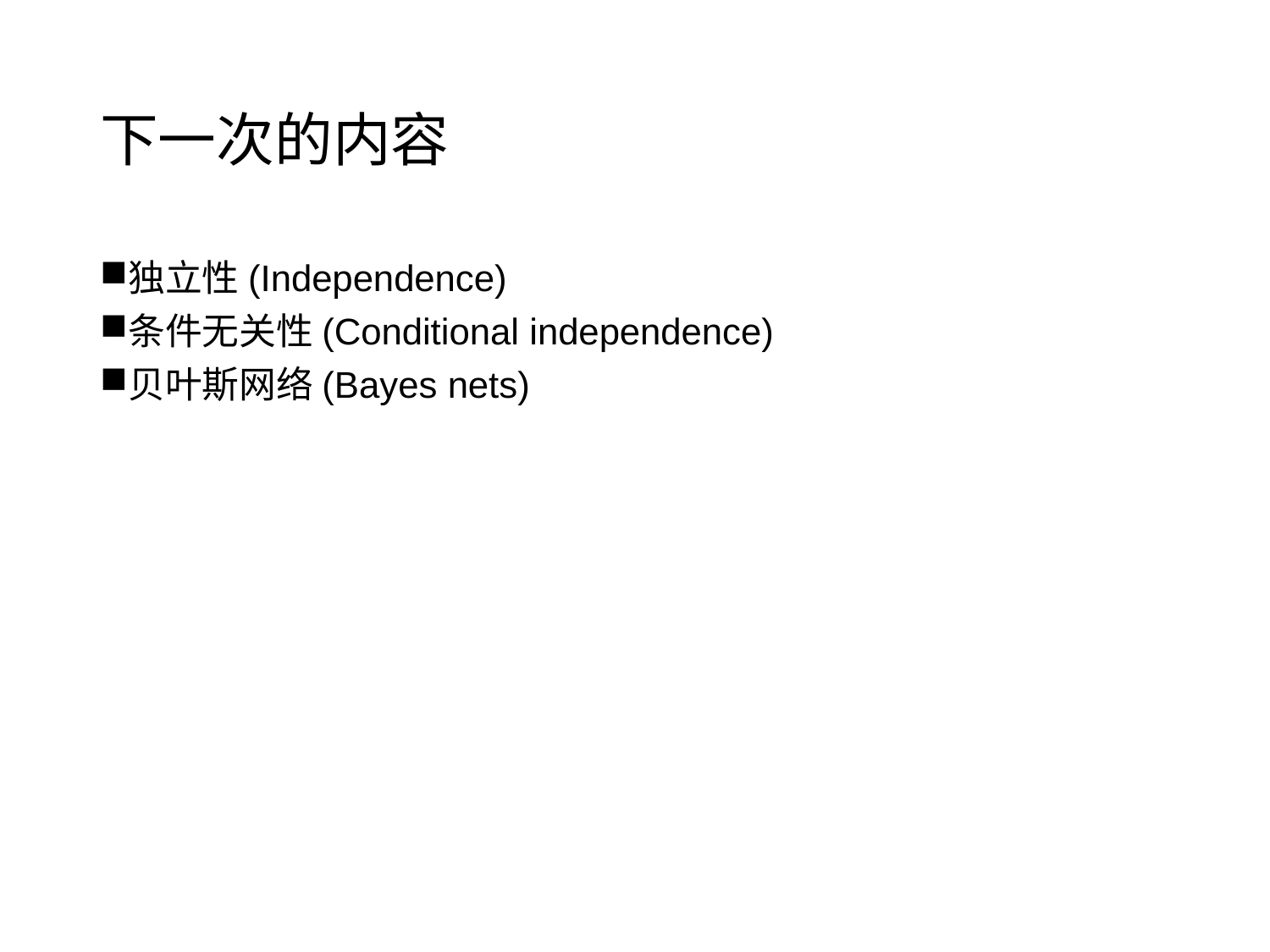

# 下一次的内容
独立性(Independence)
条件无关性(Conditional independence)
贝叶斯网络(Bayes nets)